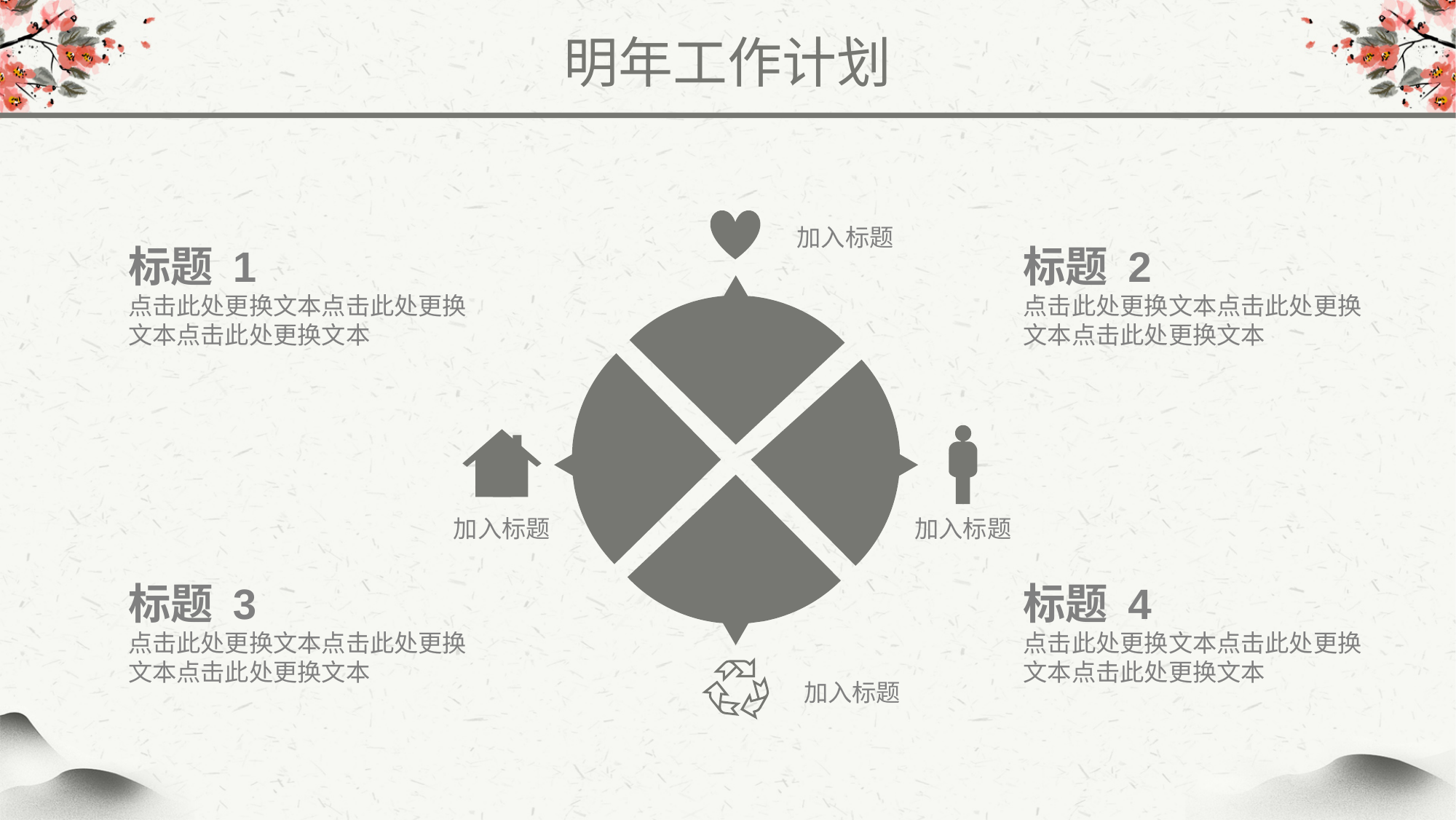

明年工作计划

加入标题

加入标题
加入标题

加入标题
标题 1
点击此处更换文本点击此处更换文本点击此处更换文本
标题 2
点击此处更换文本点击此处更换文本点击此处更换文本
标题 3
点击此处更换文本点击此处更换文本点击此处更换文本
标题 4
点击此处更换文本点击此处更换文本点击此处更换文本